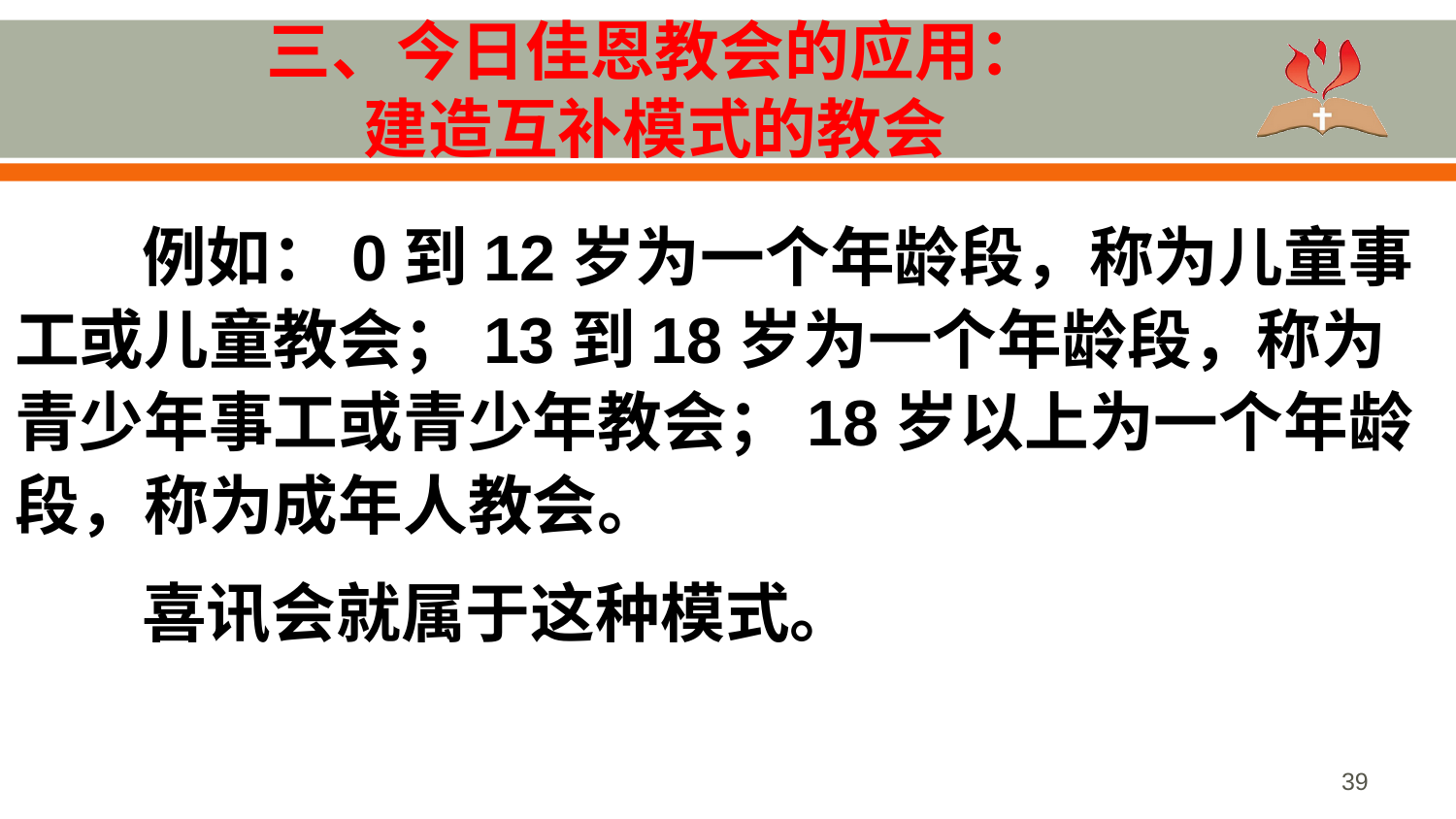

# 三、今日佳恩教会的应用： 建造互补模式的教会
例如：0到12岁为一个年龄段，称为儿童事工或儿童教会；13到18岁为一个年龄段，称为青少年事工或青少年教会；18岁以上为一个年龄段，称为成年人教会。
喜讯会就属于这种模式。

39